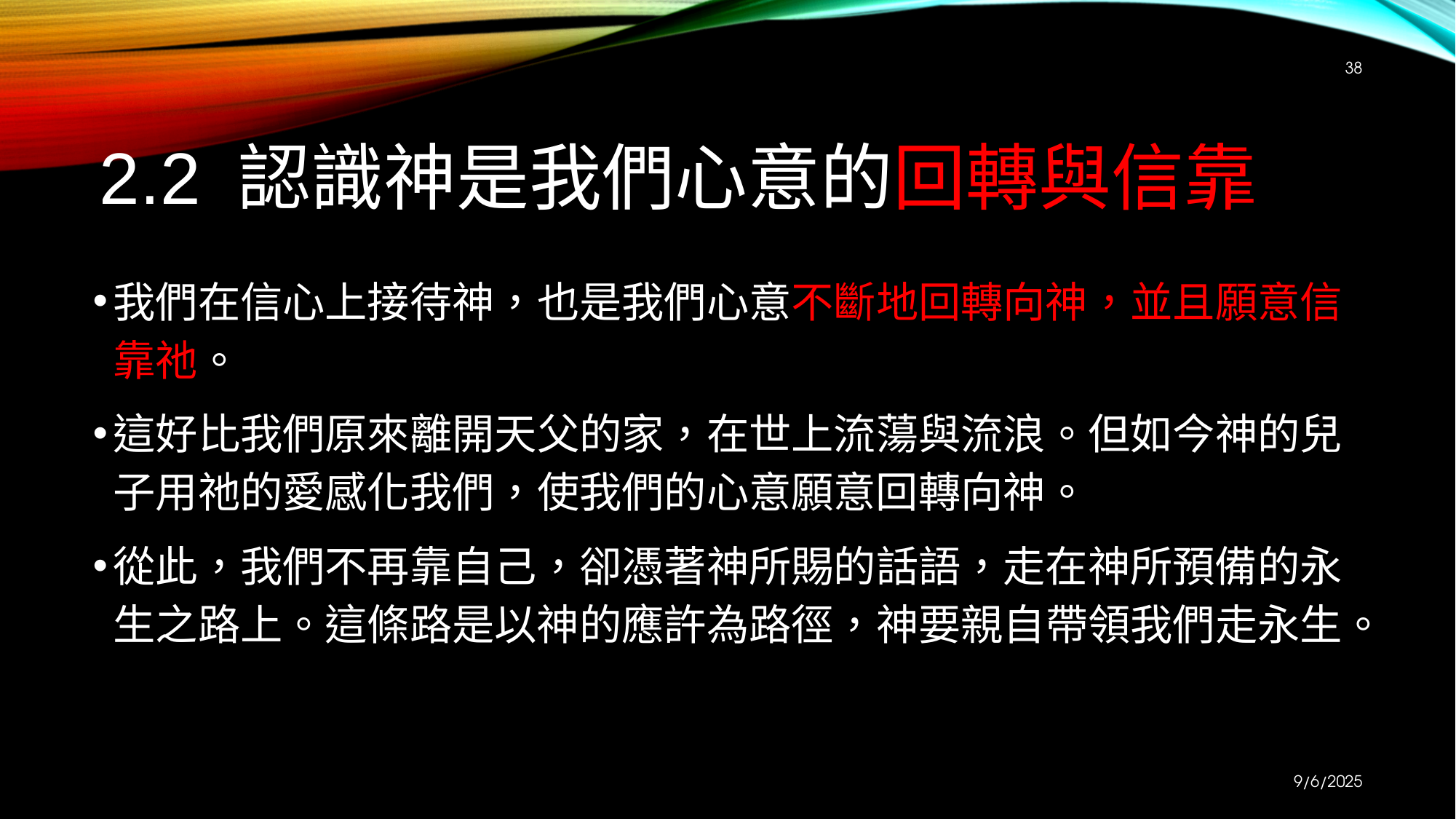

38
# 2.2 認識神是我們心意的回轉與信靠
我們在信心上接待神，也是我們心意不斷地回轉向神，並且願意信靠祂。
這好比我們原來離開天父的家，在世上流蕩與流浪。但如今神的兒子用祂的愛感化我們，使我們的心意願意回轉向神。
從此，我們不再靠自己，卻憑著神所賜的話語，走在神所預備的永生之路上。這條路是以神的應許為路徑，神要親自帶領我們走永生。
9/6/2025